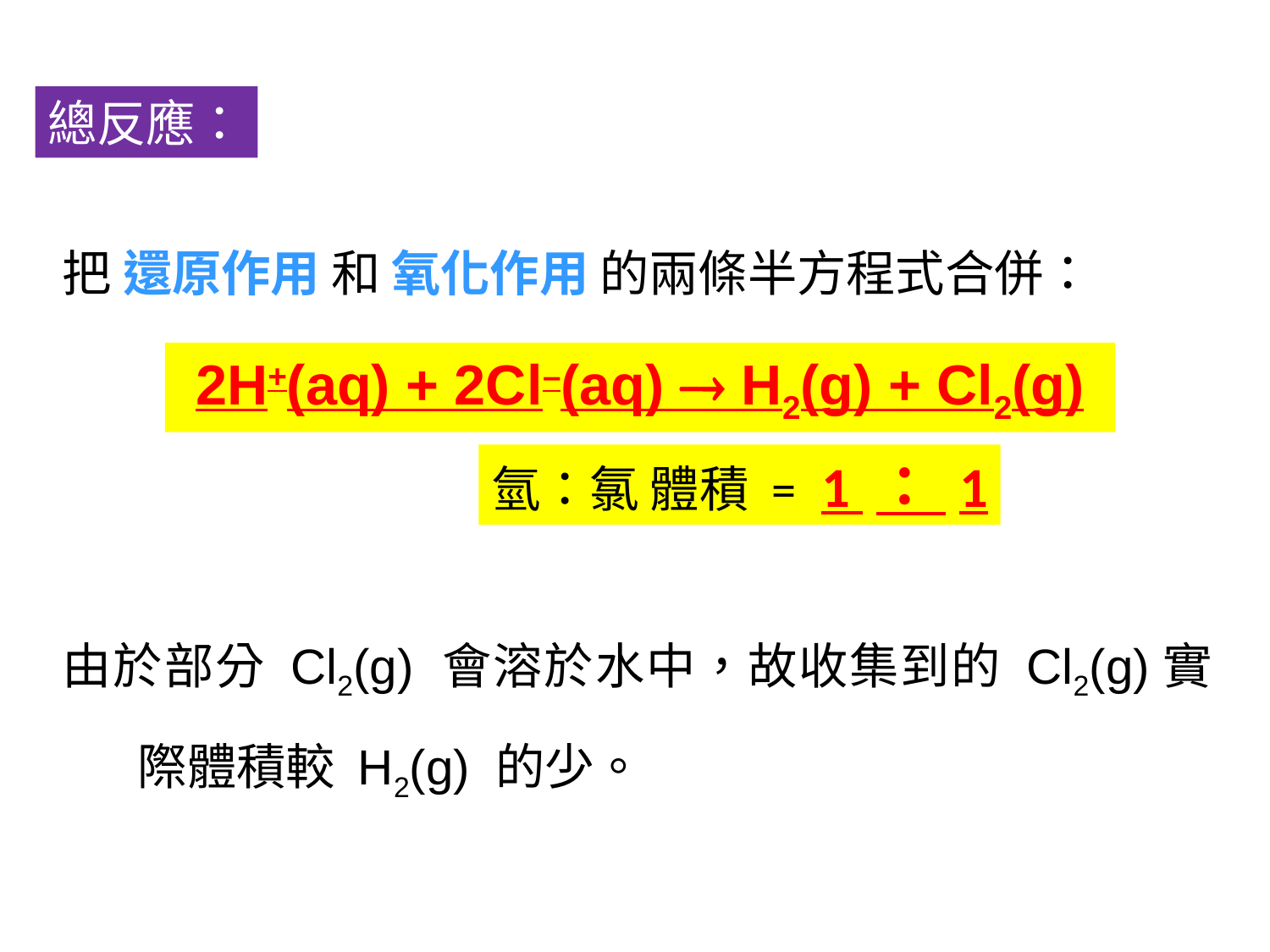

總反應：
把 還原作用 和 氧化作用 的兩條半方程式合併：
2H+(aq) + 2Cl–(aq) → H2(g) + Cl2(g)
氫：氯 體積 =  1 ： 1
由於部分 Cl2(g) 會溶於水中，故收集到的 Cl2(g)實際體積較 H2(g) 的少。